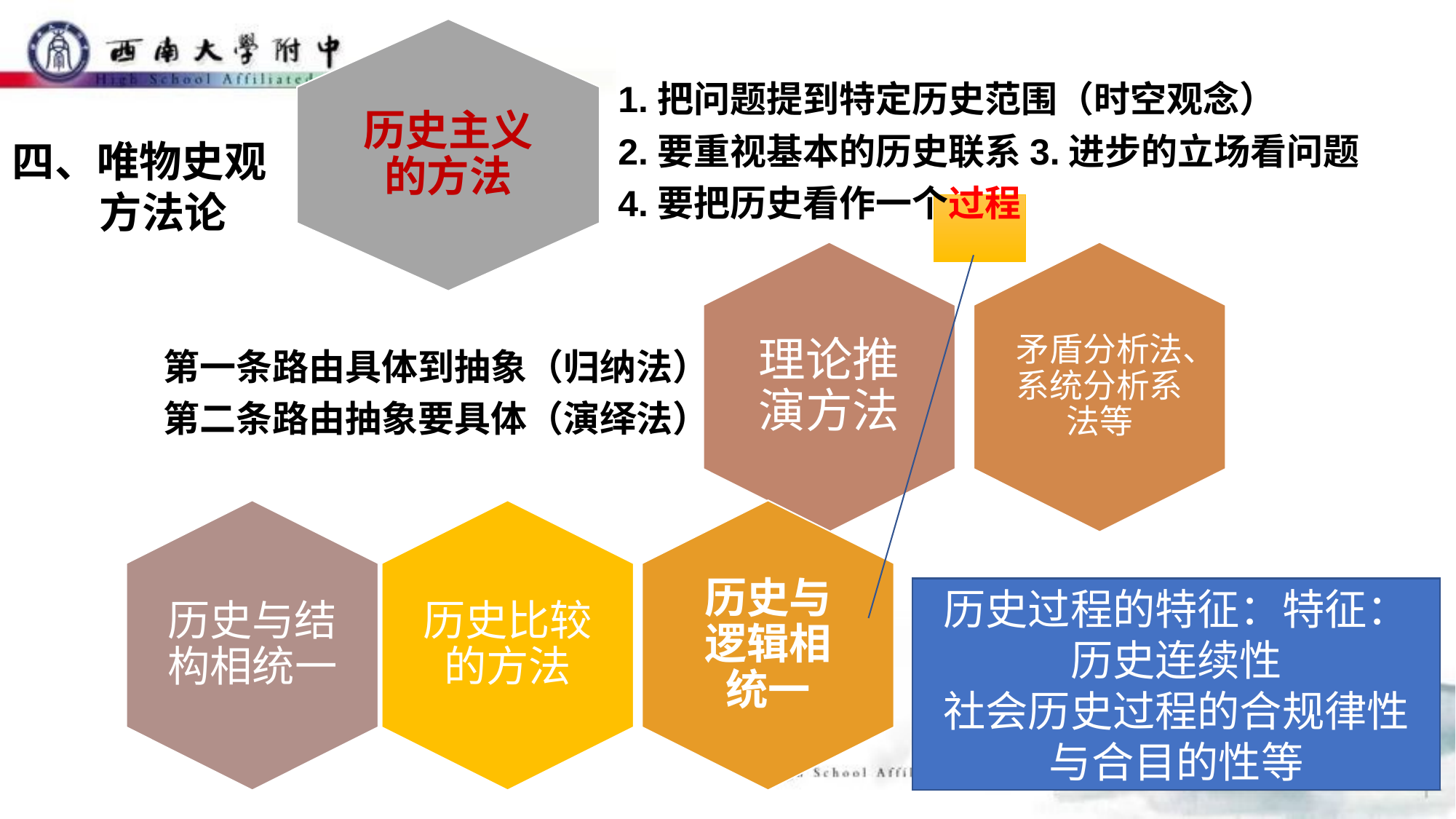

历史主义的方法
1.把问题提到特定历史范围（时空观念）
2.要重视基本的历史联系3.进步的立场看问题
4.要把历史看作一个过程
历史与结构相统一
理论推演方法
第一条路由具体到抽象（归纳法）
第二条路由抽象要具体（演绎法）
矛盾分析法、系统分析系法等
历史与逻辑相统一
历史比较的方法
四、唯物史观
        方法论

历史过程的特征：特征：历史连续性
社会历史过程的合规律性与合目的性等